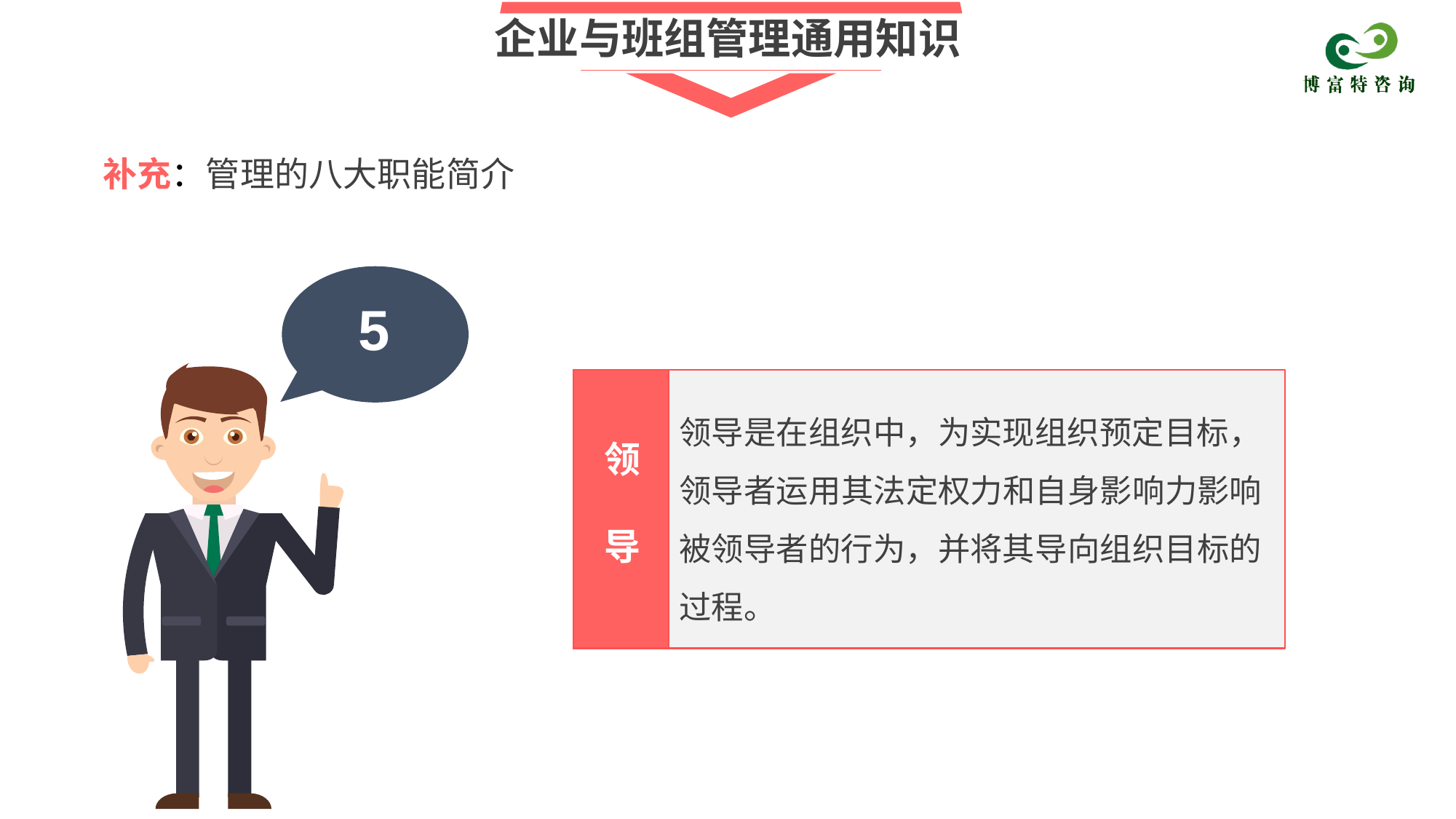

企业与班组管理通用知识
补充：管理的八大职能简介

5

领导是在组织中，为实现组织预定目标，领导者运用其法定权力和自身影响力影响被领导者的行为，并将其导向组织目标的过程。
领
 导
.